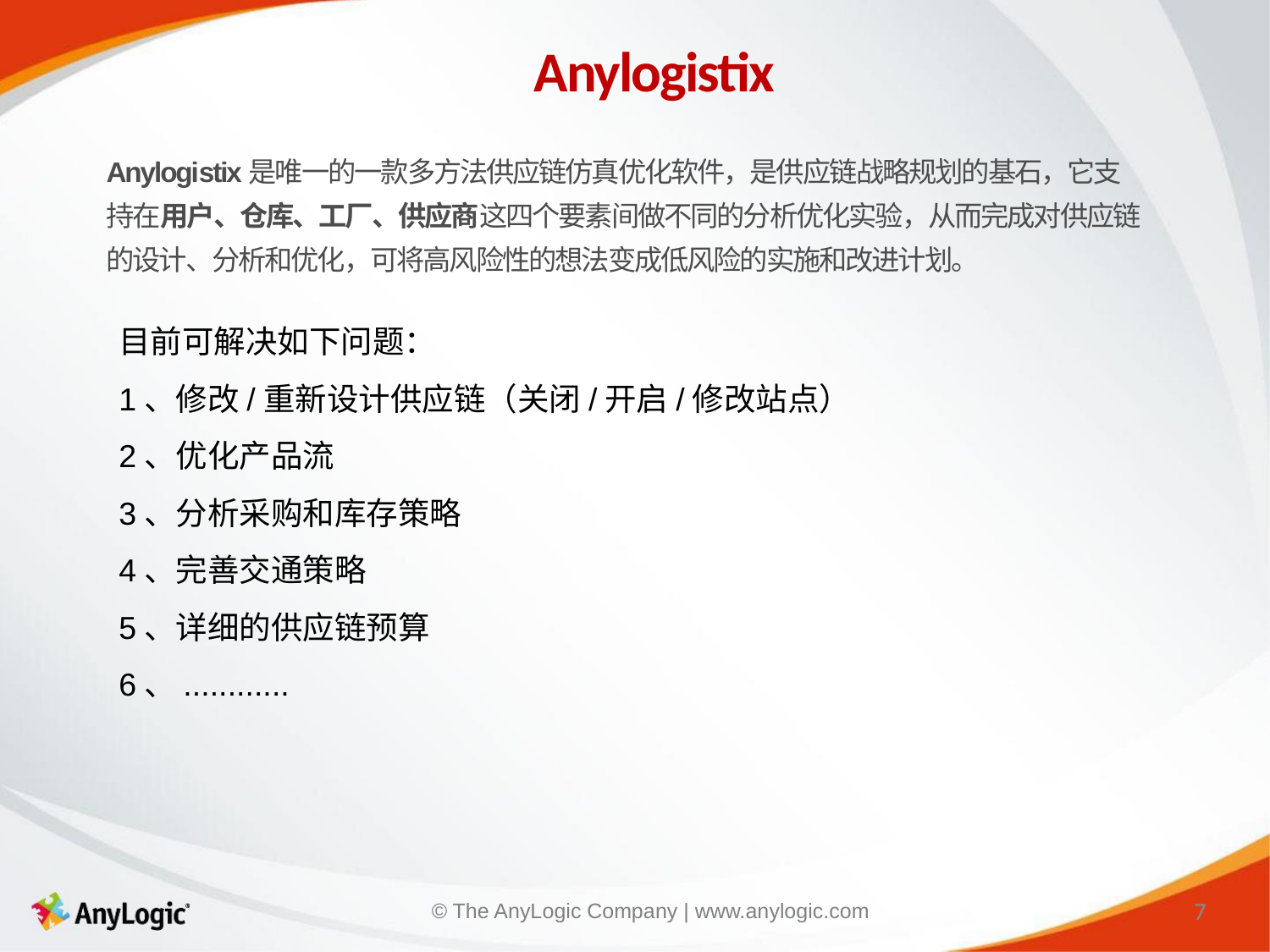

Anylogistix
Anylogistix是唯一的一款多方法供应链仿真优化软件，是供应链战略规划的基石，它支持在用户、仓库、工厂、供应商这四个要素间做不同的分析优化实验，从而完成对供应链的设计、分析和优化，可将高风险性的想法变成低风险的实施和改进计划。
目前可解决如下问题：
1、修改/重新设计供应链（关闭/开启/修改站点）
2、优化产品流
3、分析采购和库存策略
4、完善交通策略
5、详细的供应链预算
6、............
7
© The AnyLogic Company | www.anylogic.com